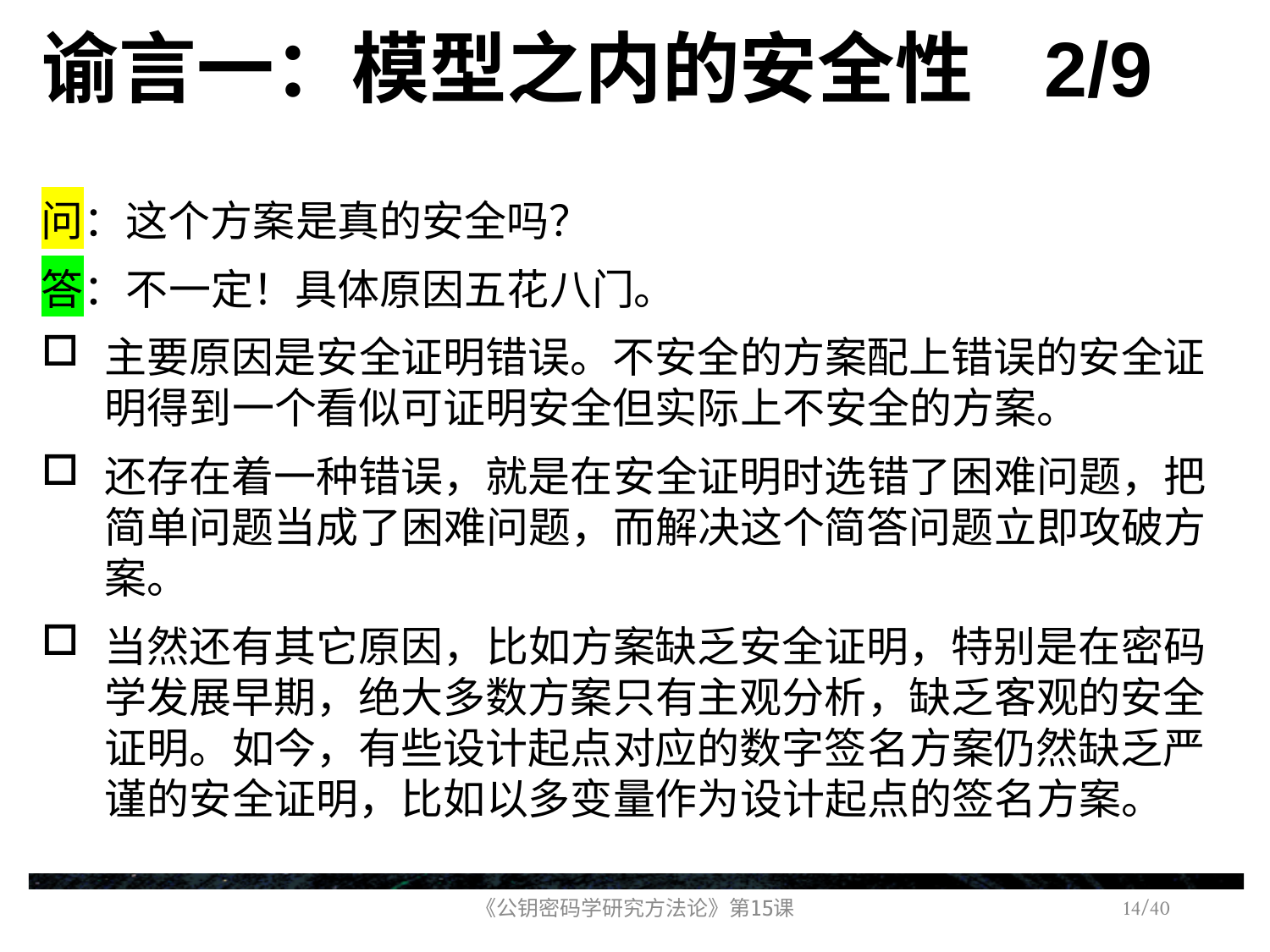

# 谕言一：模型之内的安全性   2/9
问：这个方案是真的安全吗？
答：不一定！具体原因五花八门。
主要原因是安全证明错误。不安全的方案配上错误的安全证明得到一个看似可证明安全但实际上不安全的方案。
还存在着一种错误，就是在安全证明时选错了困难问题，把简单问题当成了困难问题，而解决这个简答问题立即攻破方案。
当然还有其它原因，比如方案缺乏安全证明，特别是在密码学发展早期，绝大多数方案只有主观分析，缺乏客观的安全证明。如今，有些设计起点对应的数字签名方案仍然缺乏严谨的安全证明，比如以多变量作为设计起点的签名方案。
《公钥密码学研究方法论》第15课
14/40